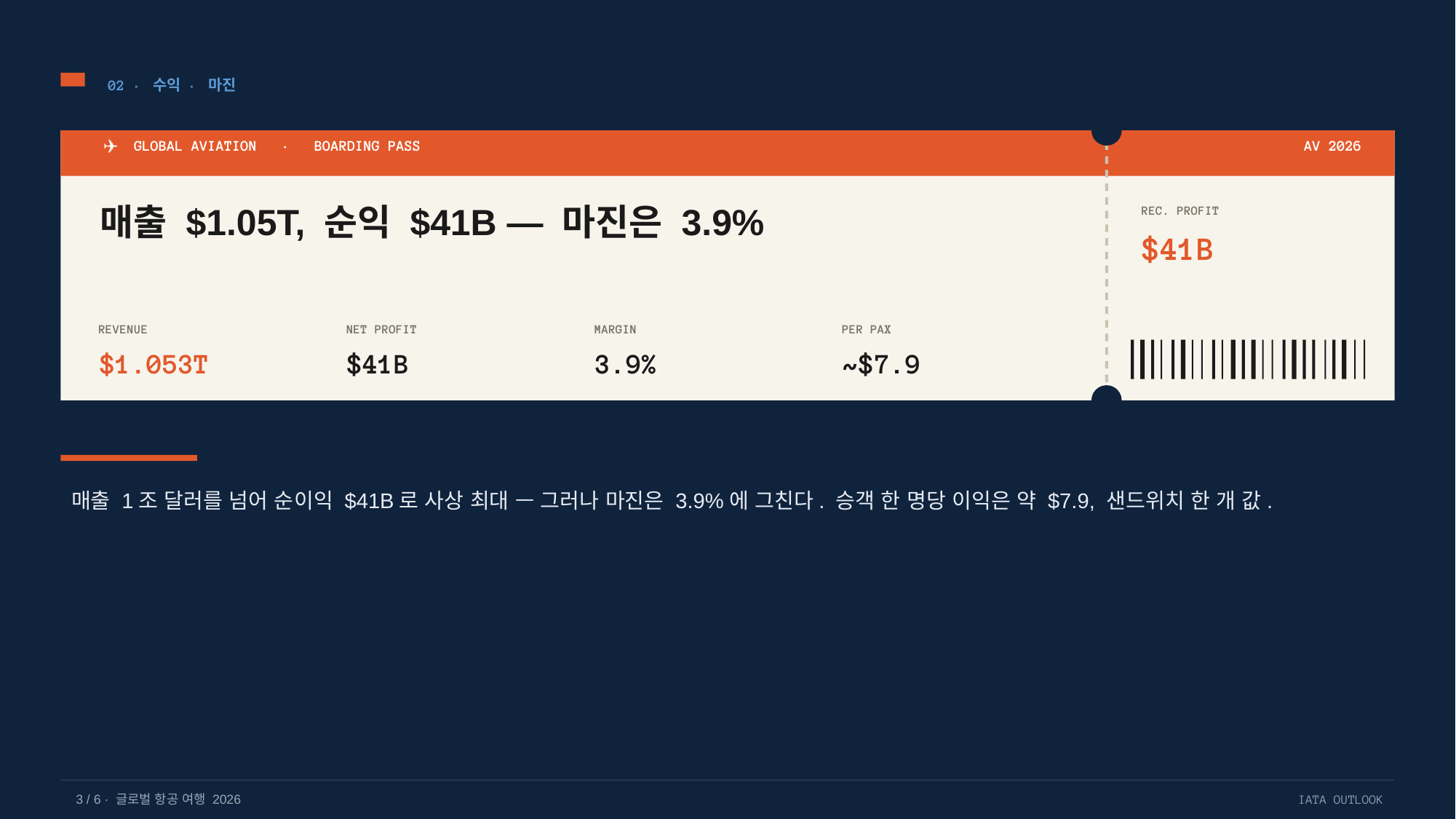

02 · 수익 · 마진

✈  GLOBAL AVIATION   ·   BOARDING PASS
AV 2026

매출 $1.05T, 순익 $41B — 마진은 3.9%

REC. PROFIT

$41B

REVENUE
NET PROFIT
MARGIN
PER PAX

$1.053T
$41B
3.9%
~$7.9

매출 1조 달러를 넘어 순이익 $41B로 사상 최대 — 그러나 마진은 3.9%에 그친다. 승객 한 명당 이익은 약 $7.9, 샌드위치 한 개 값.

3 / 6 · 글로벌 항공 여행 2026
IATA OUTLOOK